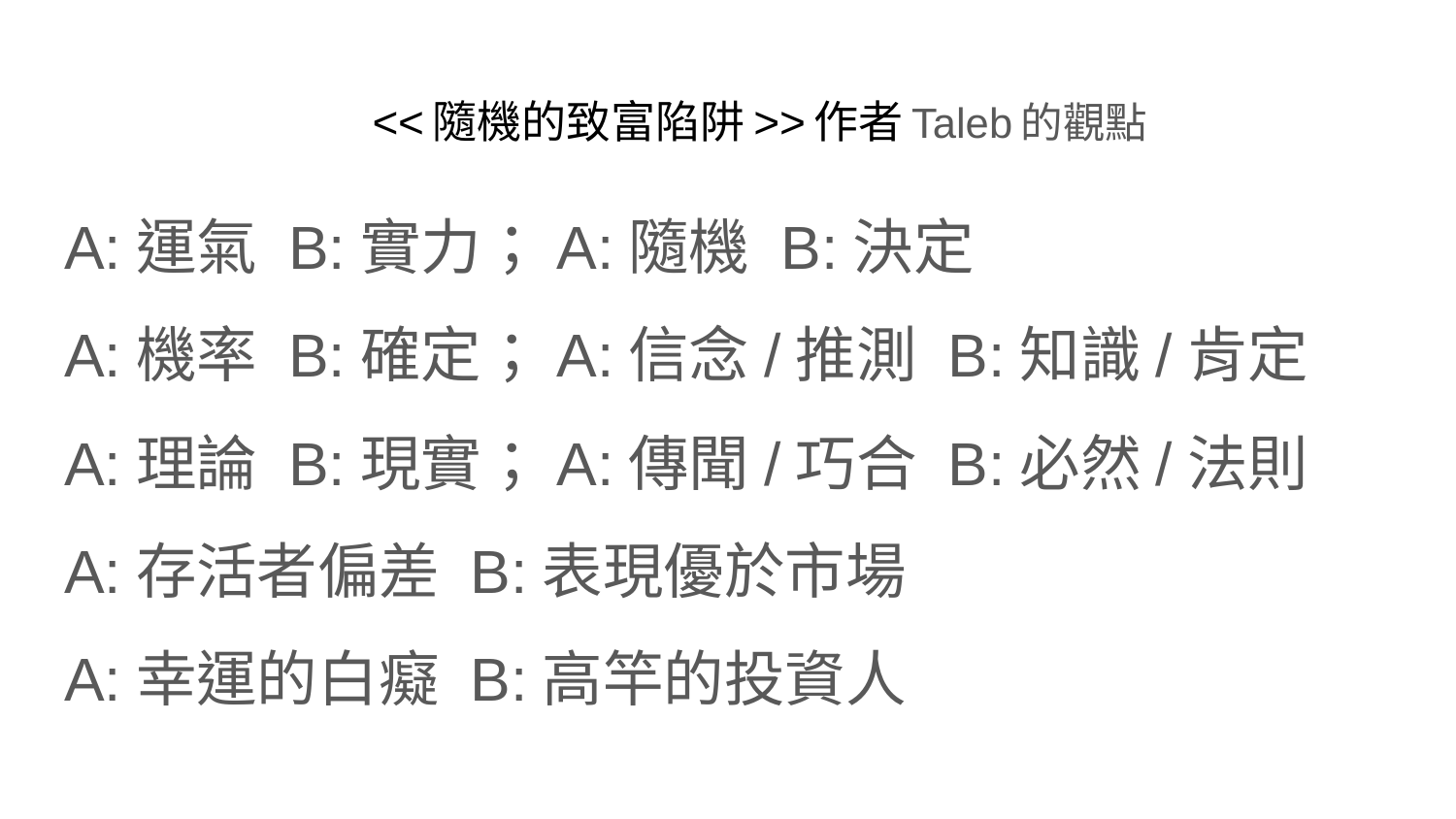

# <<隨機的致富陷阱>>作者Taleb的觀點

A:運氣 B:實力；A:隨機 B:決定
A:機率 B:確定；A:信念/推測 B:知識/肯定
A:理論 B:現實；A:傳聞/巧合 B:必然/法則
A:存活者偏差 B:表現優於市場
A:幸運的白癡 B:高竿的投資人